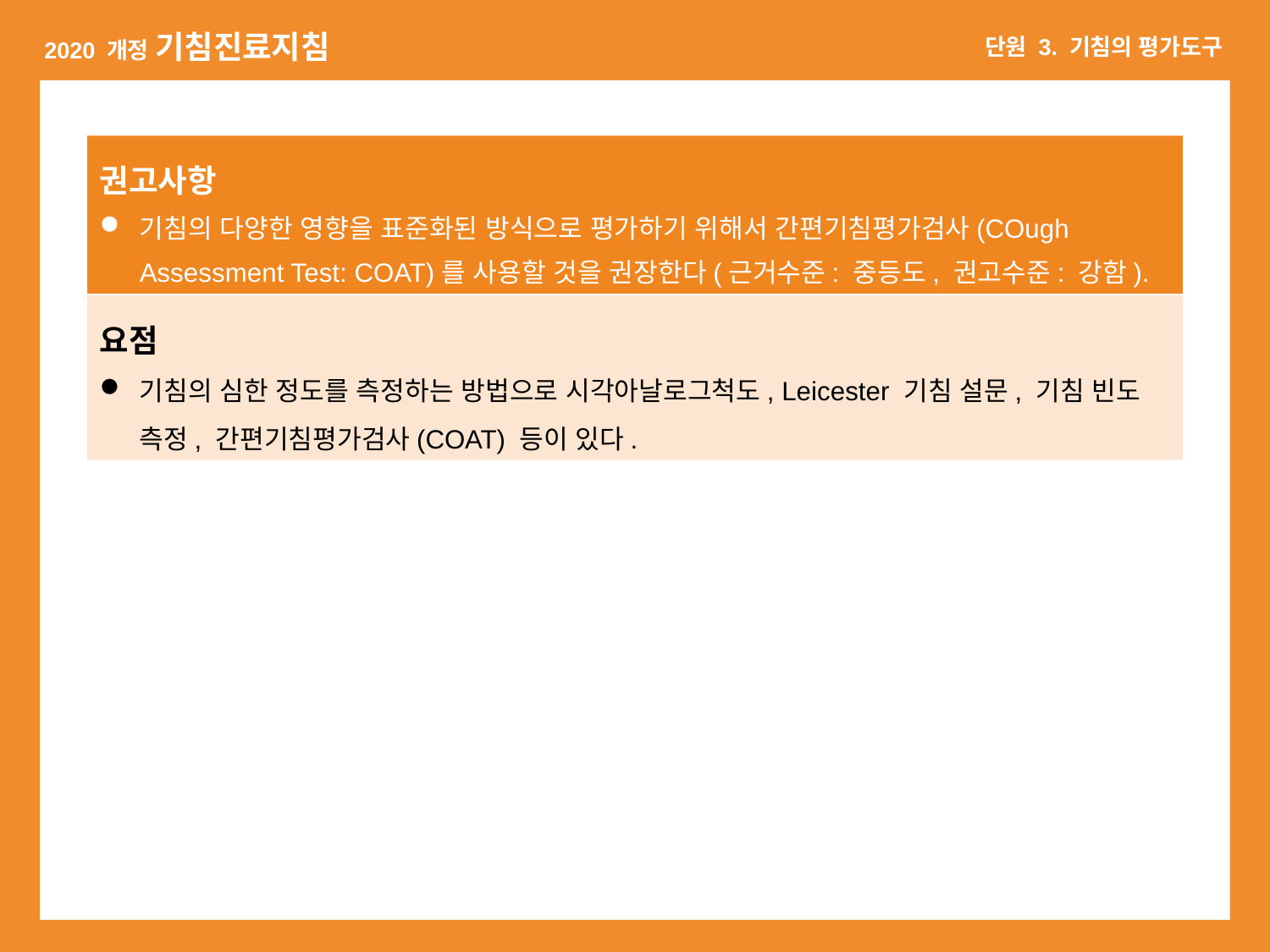

권고사항
기침의 다양한 영향을 표준화된 방식으로 평가하기 위해서 간편기침평가검사(COugh Assessment Test: COAT)를 사용할 것을 권장한다(근거수준: 중등도, 권고수준: 강함).
요점
기침의 심한 정도를 측정하는 방법으로 시각아날로그척도, Leicester 기침 설문, 기침 빈도 측정, 간편기침평가검사(COAT) 등이 있다.